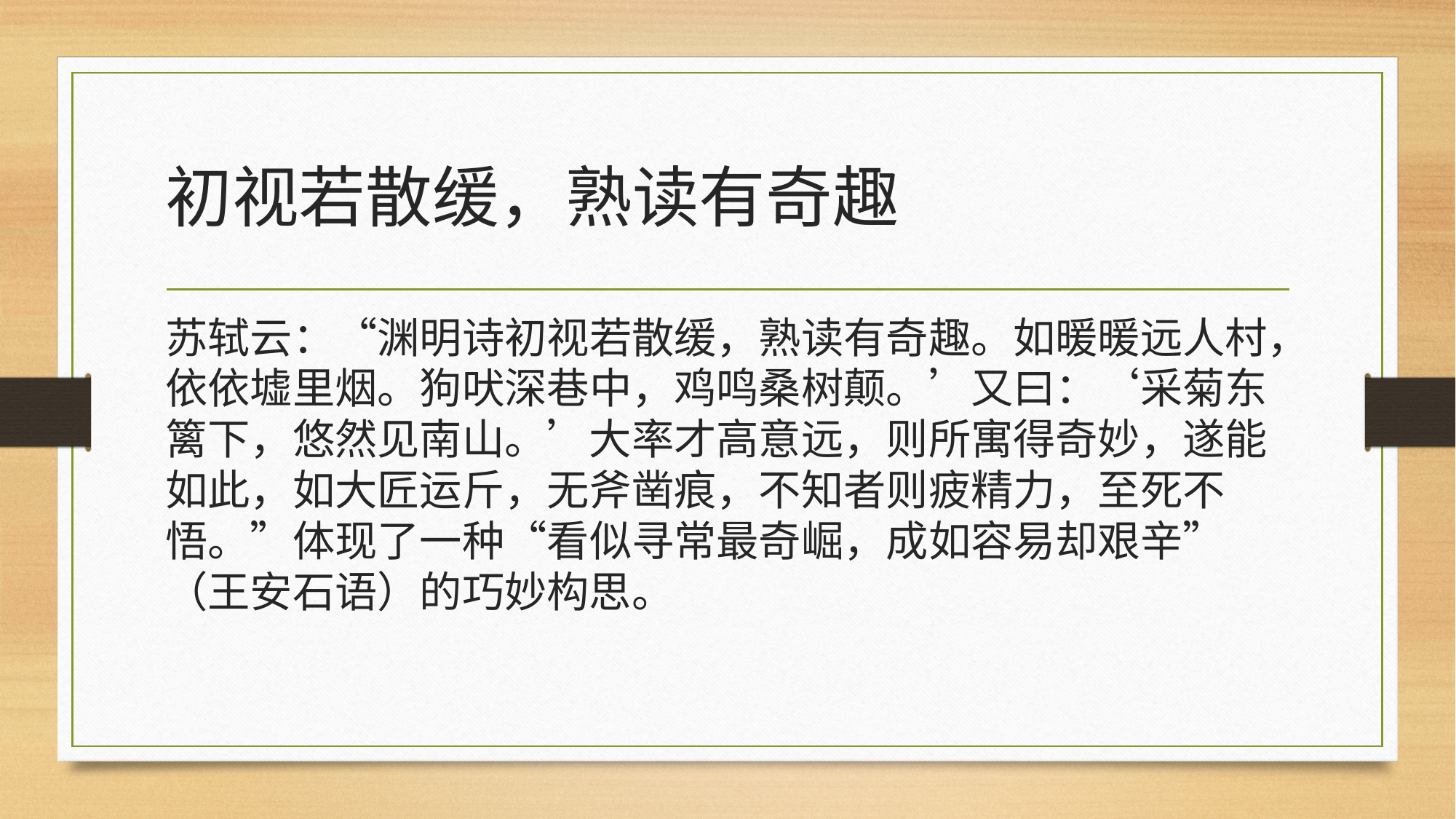

# 初视若散缓，熟读有奇趣
苏轼云：“渊明诗初视若散缓，熟读有奇趣。如暖暖远人村，依依墟里烟。狗吠深巷中，鸡鸣桑树颠。’又曰：‘采菊东篱下，悠然见南山。’大率才高意远，则所寓得奇妙，遂能如此，如大匠运斤，无斧凿痕，不知者则疲精力，至死不悟。”体现了一种“看似寻常最奇崛，成如容易却艰辛”（王安石语）的巧妙构思。